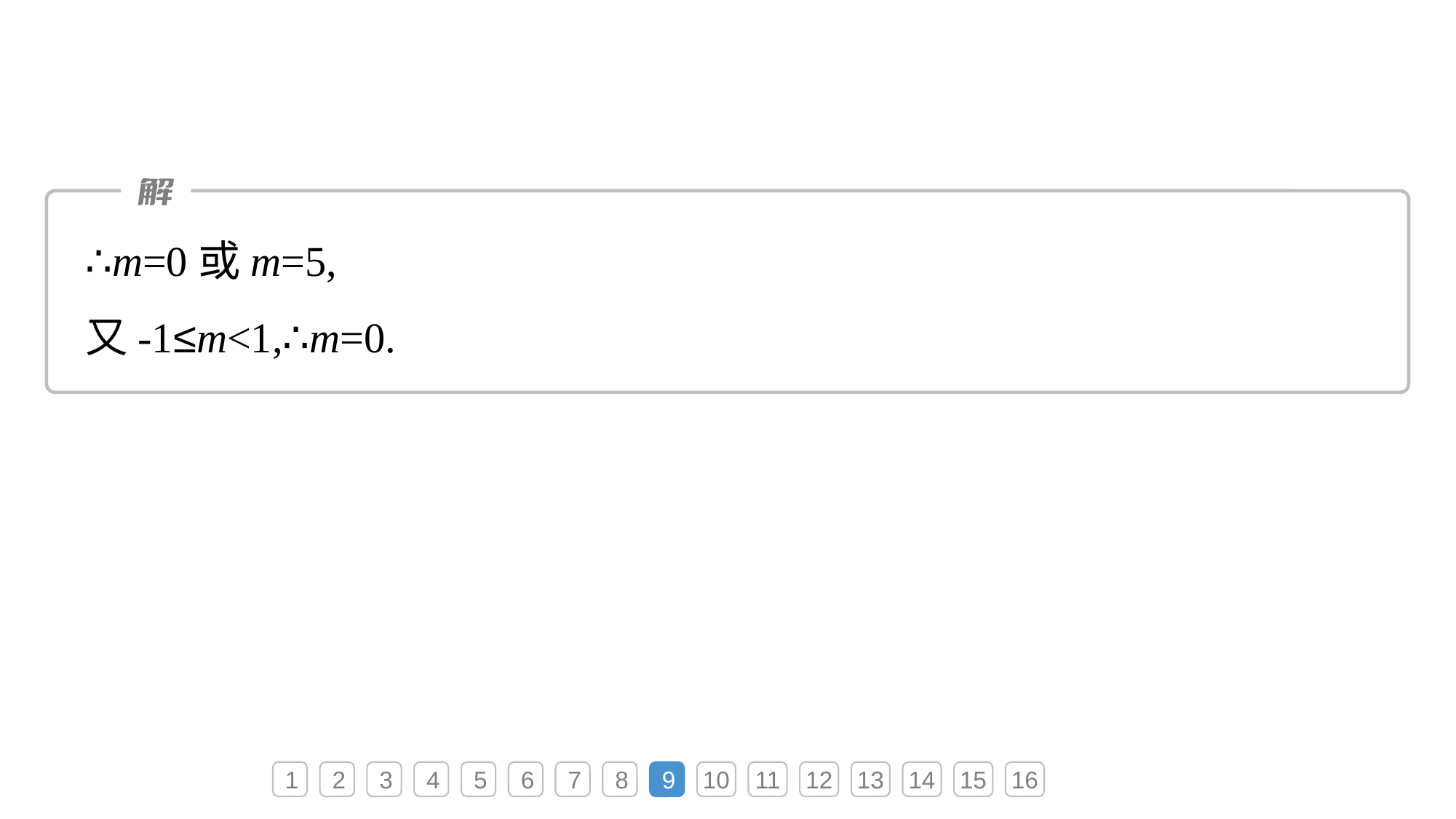

∴m=0或m=5,
又-1≤m<1,∴m=0.
1
2
3
4
5
6
7
8
9
10
11
12
13
14
15
16